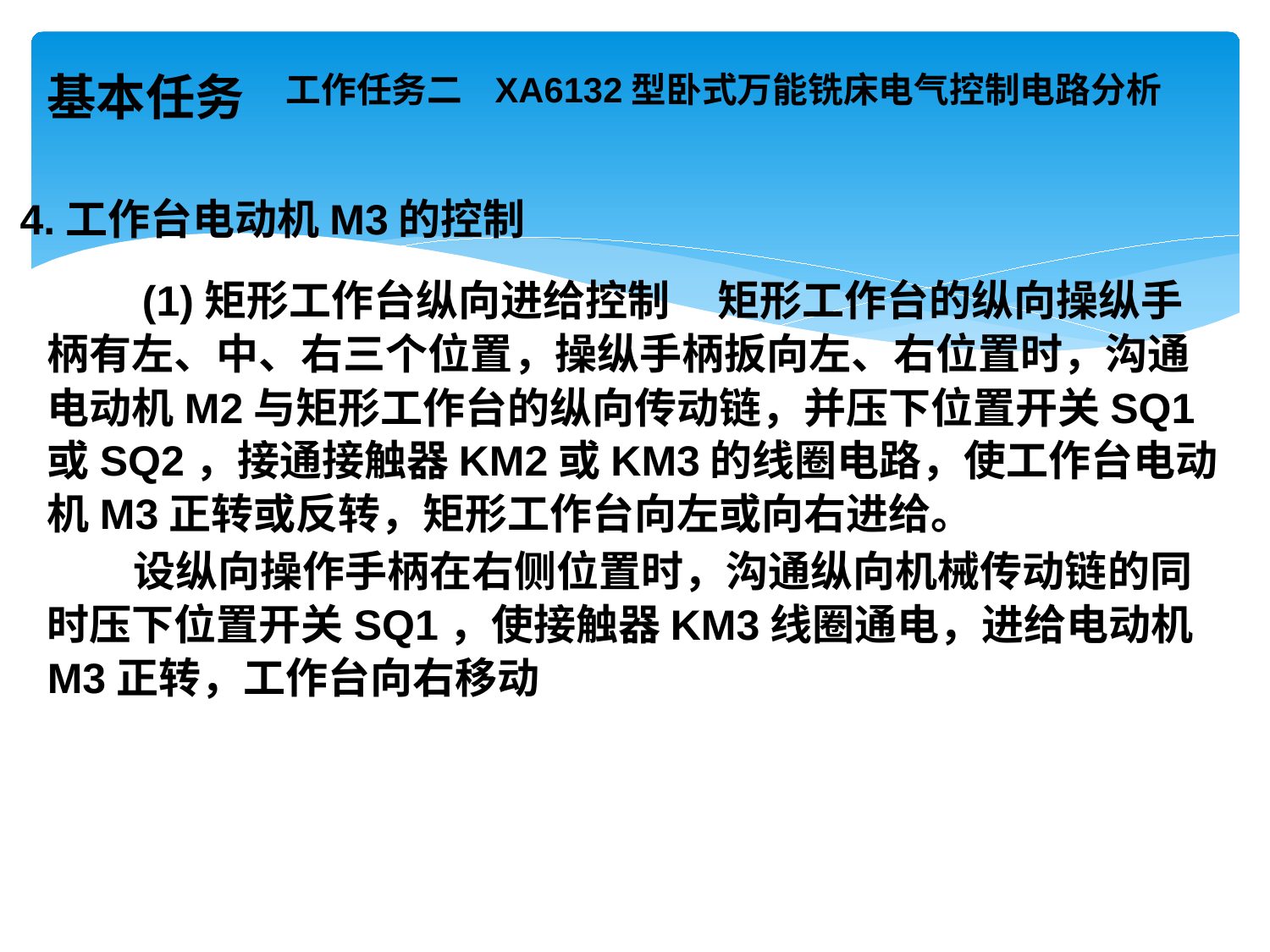

# 工作任务二   XA6132型卧式万能铣床电气控制电路分析
基本任务
4.工作台电动机M3的控制
        (1)矩形工作台纵向进给控制     矩形工作台的纵向操纵手柄有左、中、右三个位置，操纵手柄扳向左、右位置时，沟通电动机M2与矩形工作台的纵向传动链，并压下位置开关SQ1或SQ2，接通接触器KM2或KM3的线圈电路，使工作台电动机M3正转或反转，矩形工作台向左或向右进给。
        设纵向操作手柄在右侧位置时，沟通纵向机械传动链的同时压下位置开关SQ1，使接触器KM3线圈通电，进给电动机M3正转，工作台向右移动